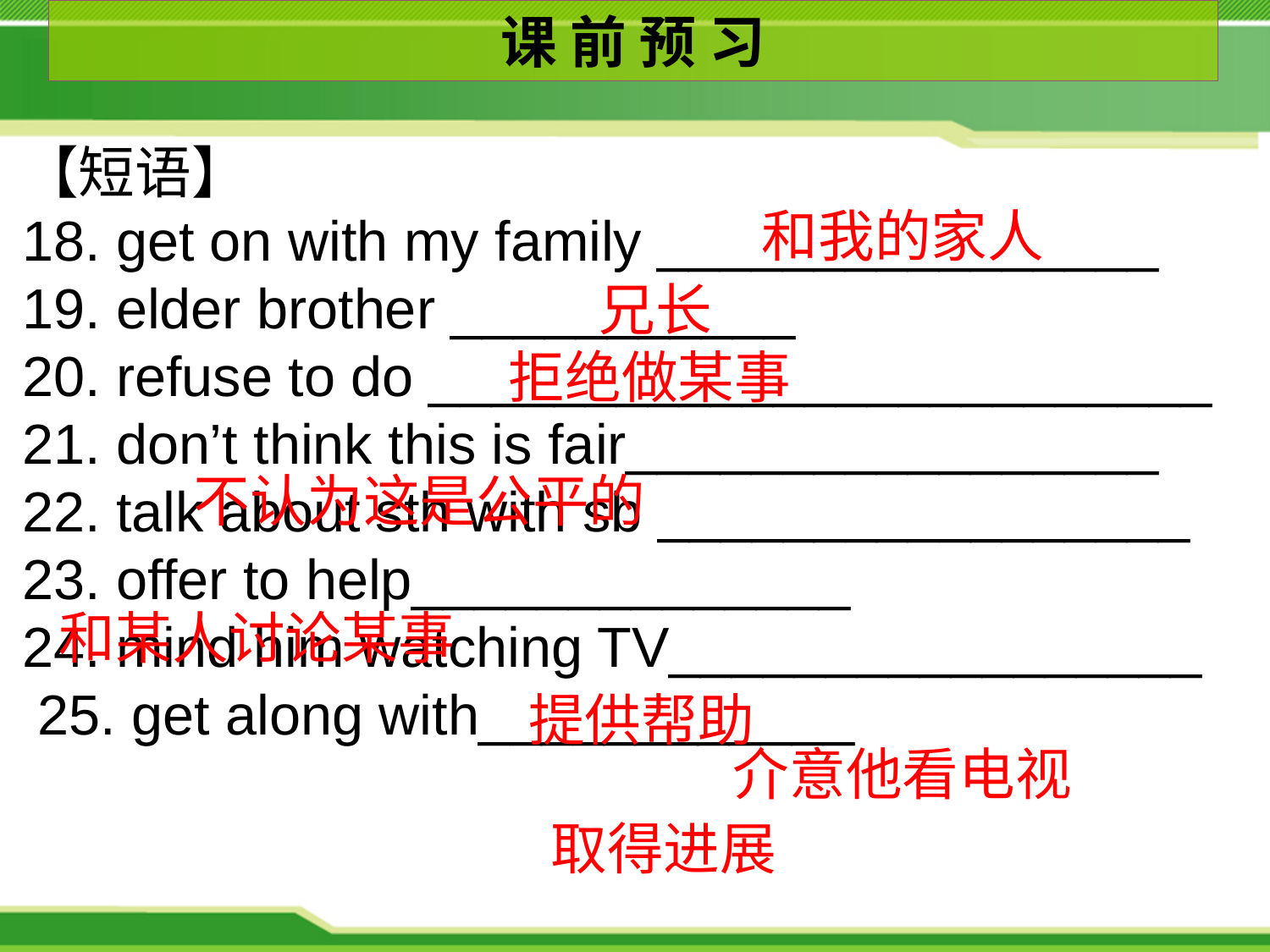

课 前 预 习
【短语】
18. get on with my family ________________
19. elder brother ___________
20. refuse to do _________________________
21. don’t think this is fair_________________
22. talk about sth with sb _________________
23. offer to help______________
24. mind him watching TV_________________    25. get along with____________
和我的家人
兄长
拒绝做某事
不认为这是公平的
和某人讨论某事
提供帮助
介意他看电视
取得进展